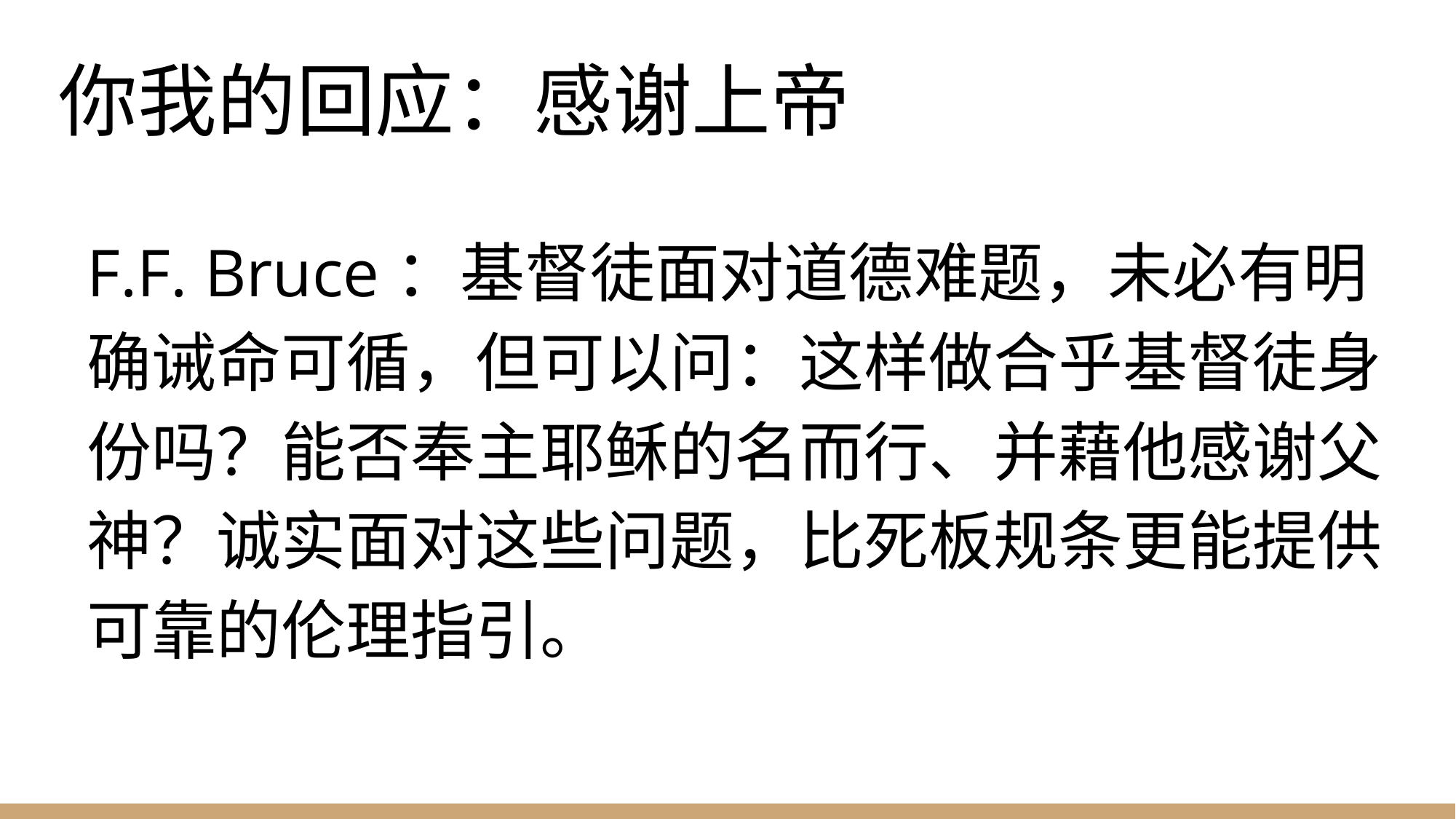

# 你我的回应：感谢上帝
F.F. Bruce：基督徒面对道德难题，未必有明确诫命可循，但可以问：这样做合乎基督徒身份吗？能否奉主耶稣的名而行、并藉他感谢父神？诚实面对这些问题，比死板规条更能提供可靠的伦理指引。